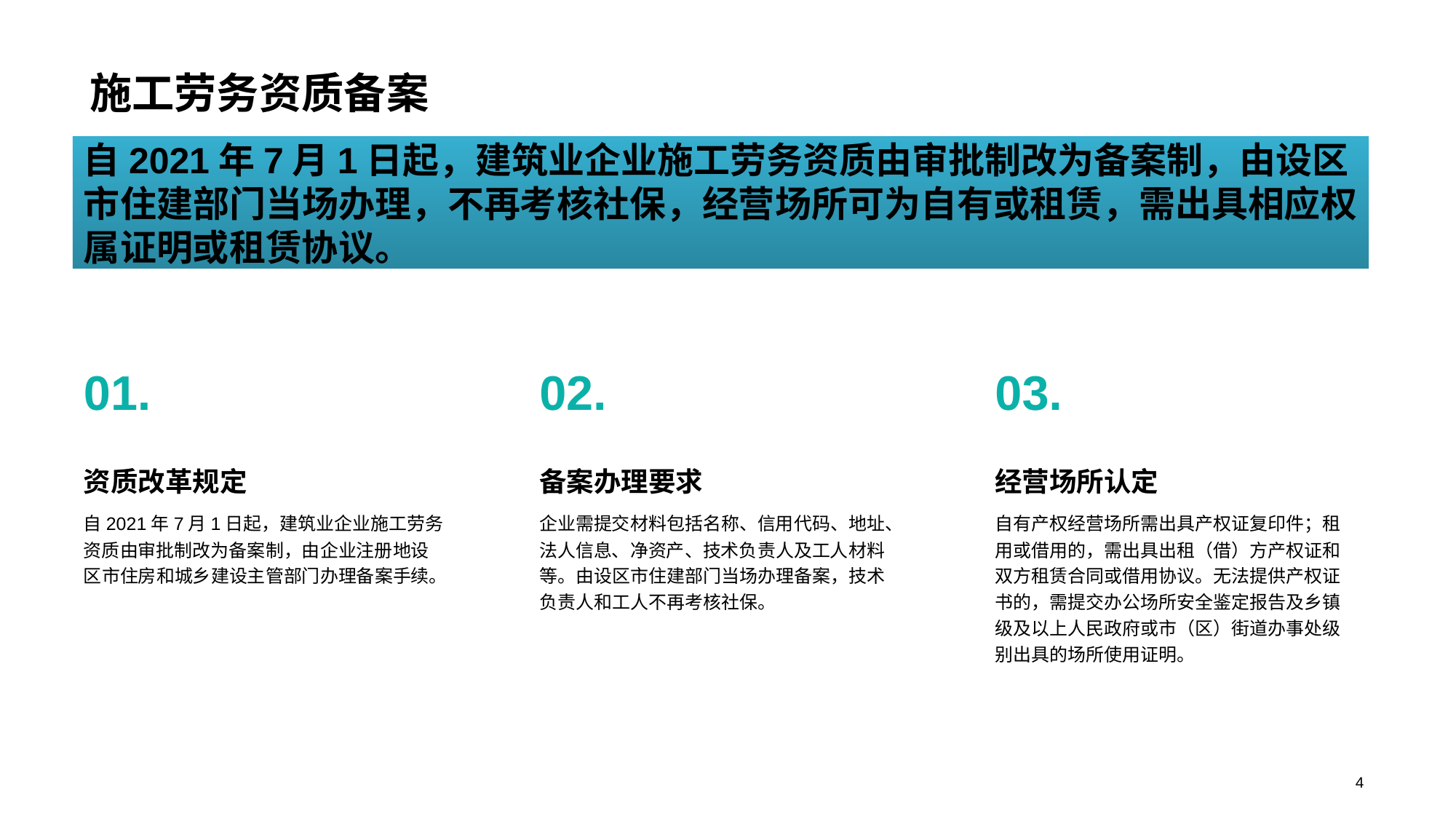

施工劳务资质备案
自2021年7月1日起，建筑业企业施工劳务资质由审批制改为备案制，由设区市住建部门当场办理，不再考核社保，经营场所可为自有或租赁，需出具相应权属证明或租赁协议。
01.
资质改革规定
自2021年7月1日起，建筑业企业施工劳务资质由审批制改为备案制，由企业注册地设区市住房和城乡建设主管部门办理备案手续。
02.
备案办理要求
企业需提交材料包括名称、信用代码、地址、法人信息、净资产、技术负责人及工人材料等。由设区市住建部门当场办理备案，技术负责人和工人不再考核社保。
03.
经营场所认定
自有产权经营场所需出具产权证复印件；租用或借用的，需出具出租（借）方产权证和双方租赁合同或借用协议。无法提供产权证书的，需提交办公场所安全鉴定报告及乡镇级及以上人民政府或市（区）街道办事处级别出具的场所使用证明。

4